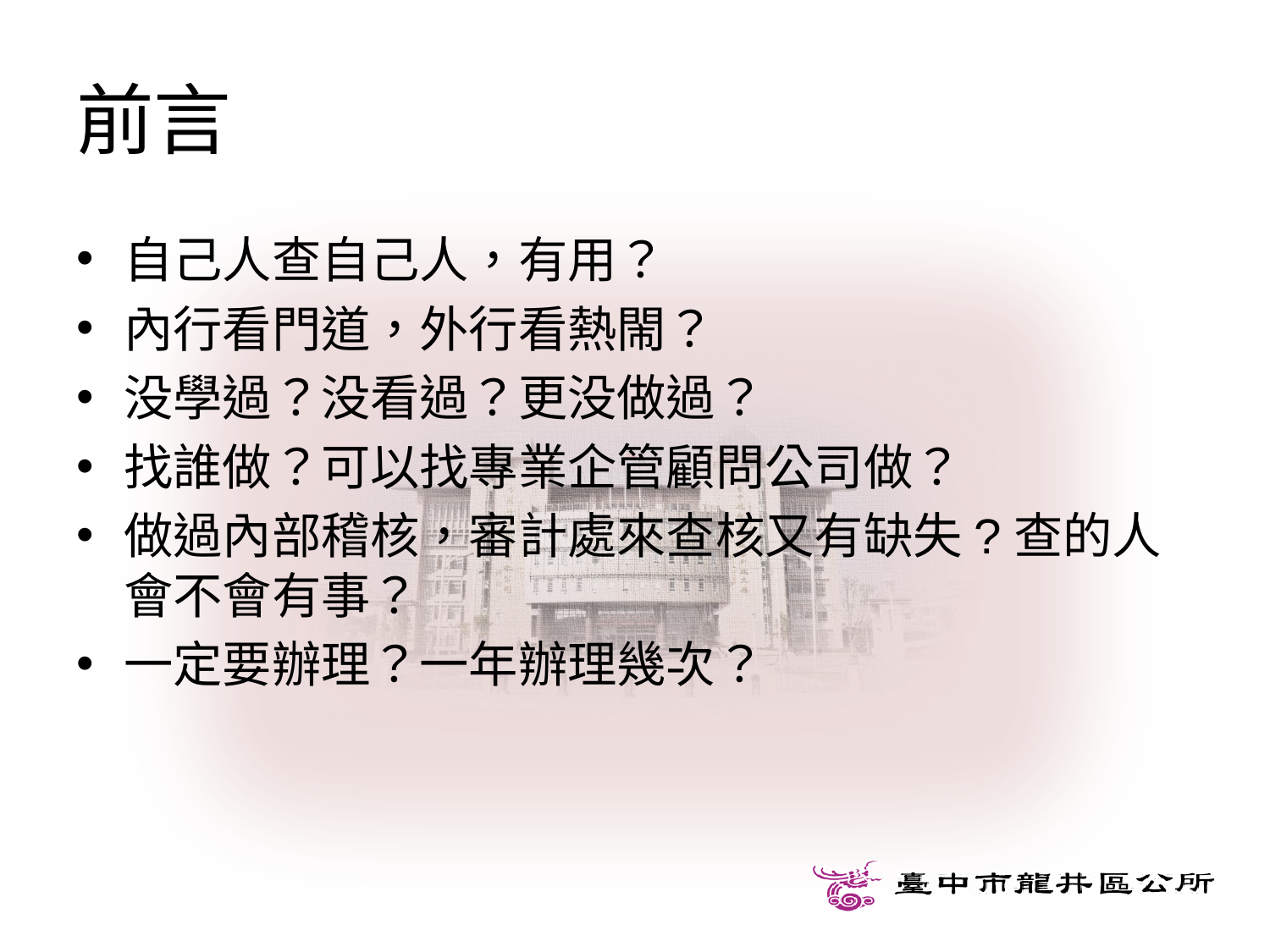

# 前言
自己人查自己人，有用？
內行看門道，外行看熱閙？
没學過？没看過？更没做過？
找誰做？可以找專業企管顧問公司做？
做過內部稽核，審計處來查核又有缺失?查的人會不會有事？
一定要辦理？一年辦理幾次？